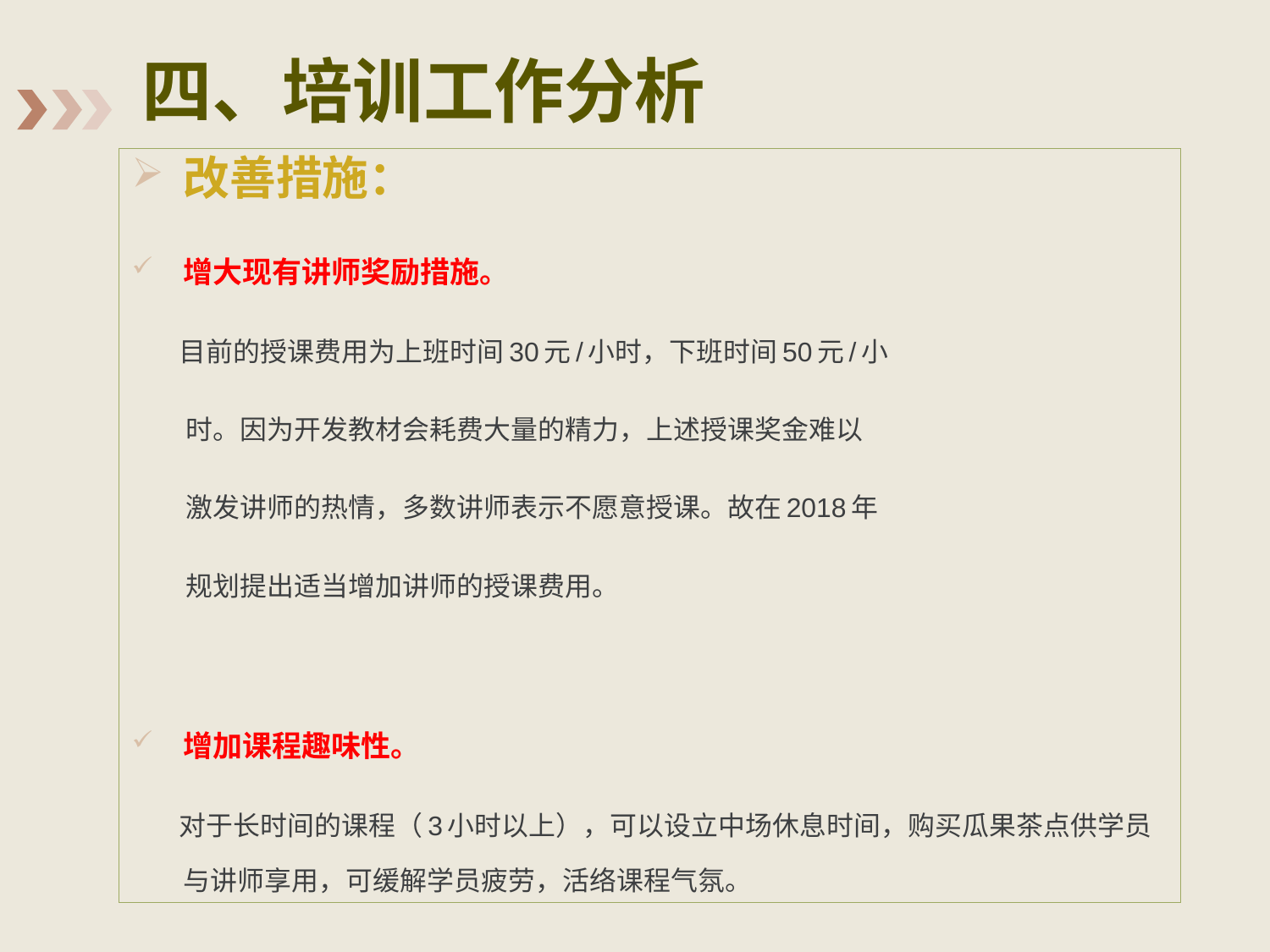

# 四、培训工作分析
改善措施：
增大现有讲师奖励措施。
       目前的授课费用为上班时间30元/小时，下班时间50元/小
        时。因为开发教材会耗费大量的精力，上述授课奖金难以
        激发讲师的热情，多数讲师表示不愿意授课。故在2018年
        规划提出适当增加讲师的授课费用。

增加课程趣味性。
       对于长时间的课程（3小时以上），可以设立中场休息时间，购买瓜果茶点供学员与讲师享用，可缓解学员疲劳，活络课程气氛。